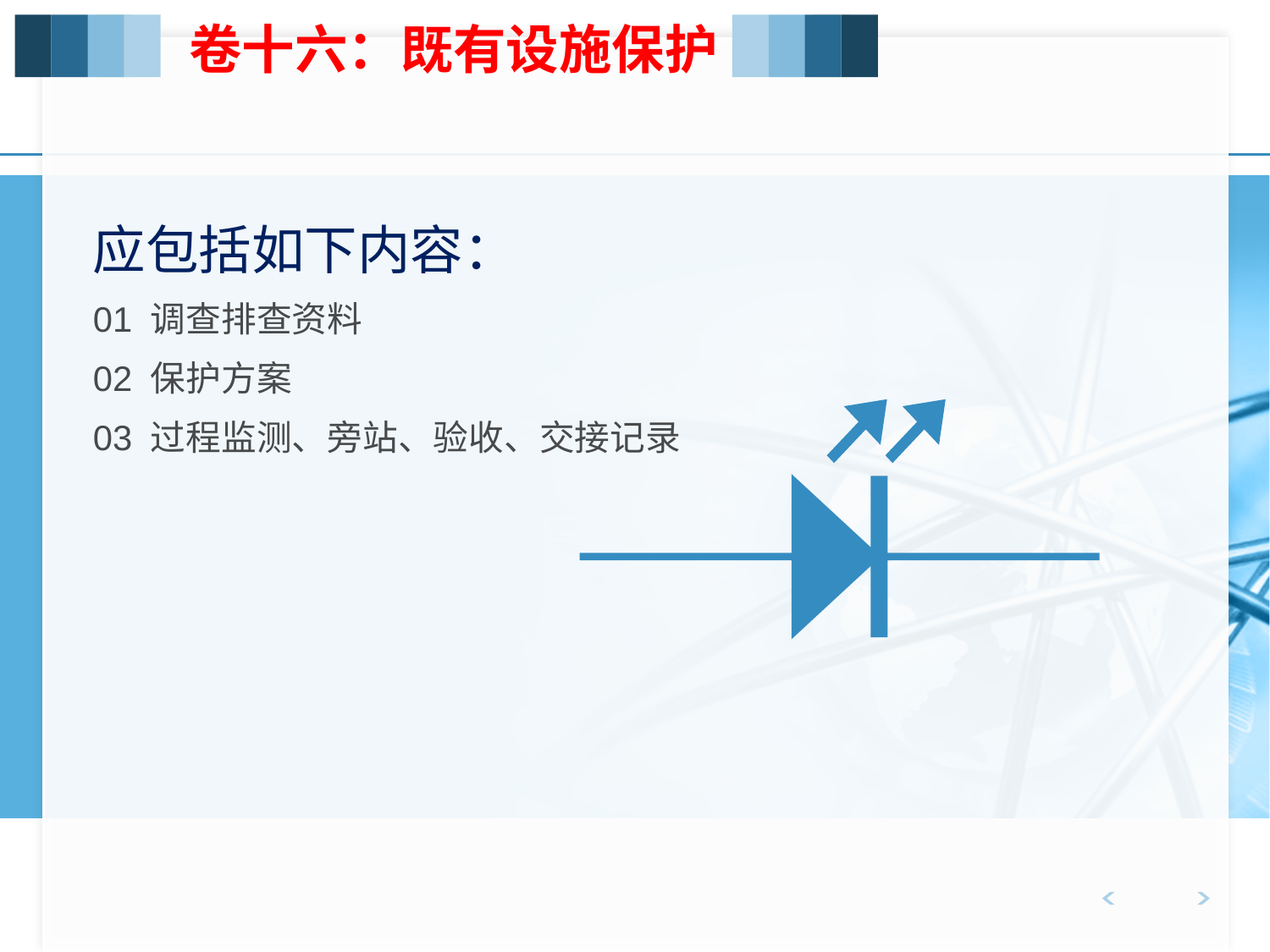

卷十六：既有设施保护

应包括如下内容：
01 调查排查资料
02 保护方案
03 过程监测、旁站、验收、交接记录